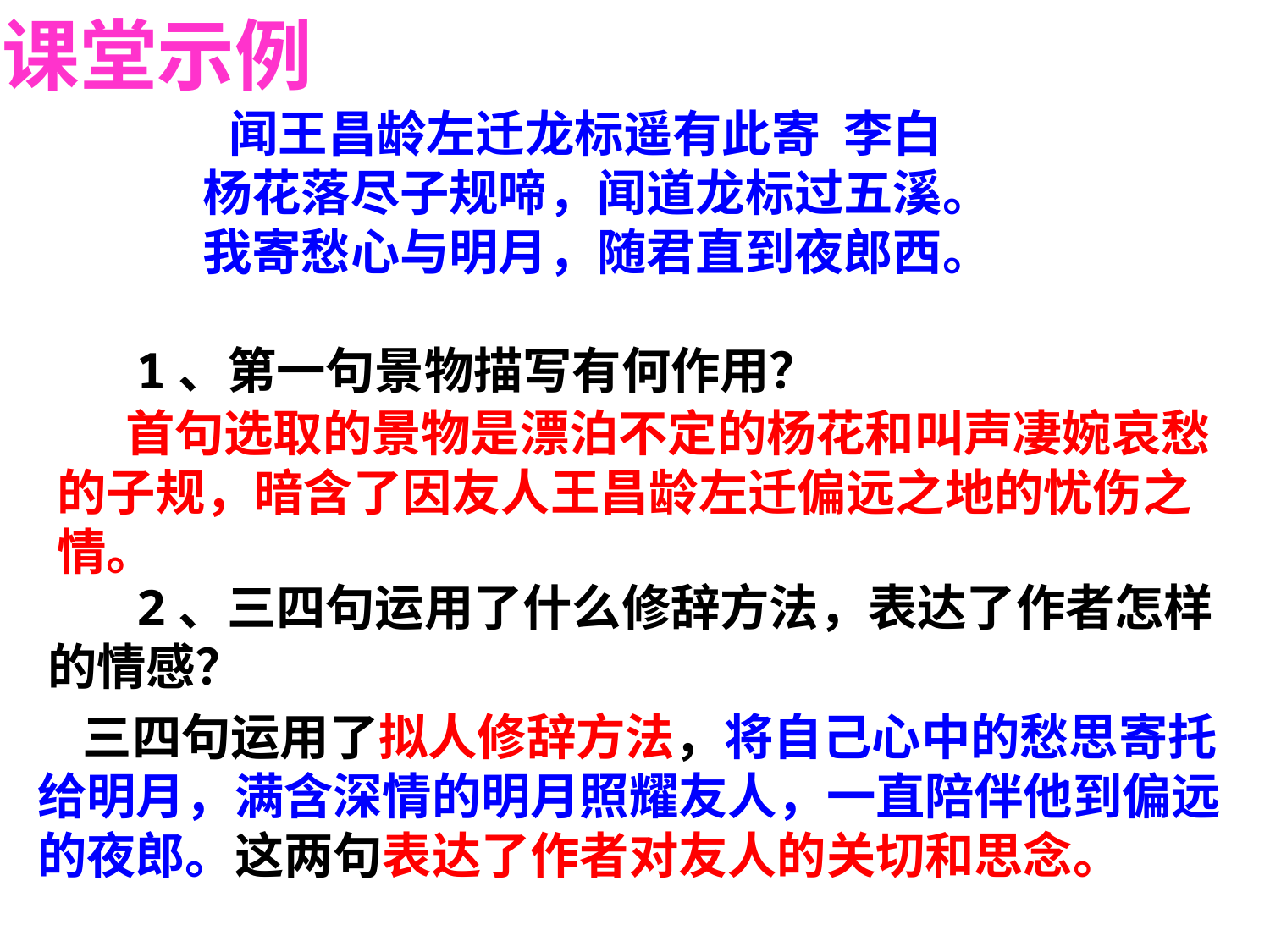

课堂示例
　　　   闻王昌龄左迁龙标遥有此寄  李白
    　　杨花落尽子规啼，闻道龙标过五溪。
    　　我寄愁心与明月，随君直到夜郎西。

   1、第一句景物描写有何作用？

   2、三四句运用了什么修辞方法，表达了作者怎样的情感？
     首句选取的景物是漂泊不定的杨花和叫声凄婉哀愁的子规，暗含了因友人王昌龄左迁偏远之地的忧伤之情。
   三四句运用了拟人修辞方法，将自己心中的愁思寄托给明月，满含深情的明月照耀友人，一直陪伴他到偏远的夜郎。这两句表达了作者对友人的关切和思念。